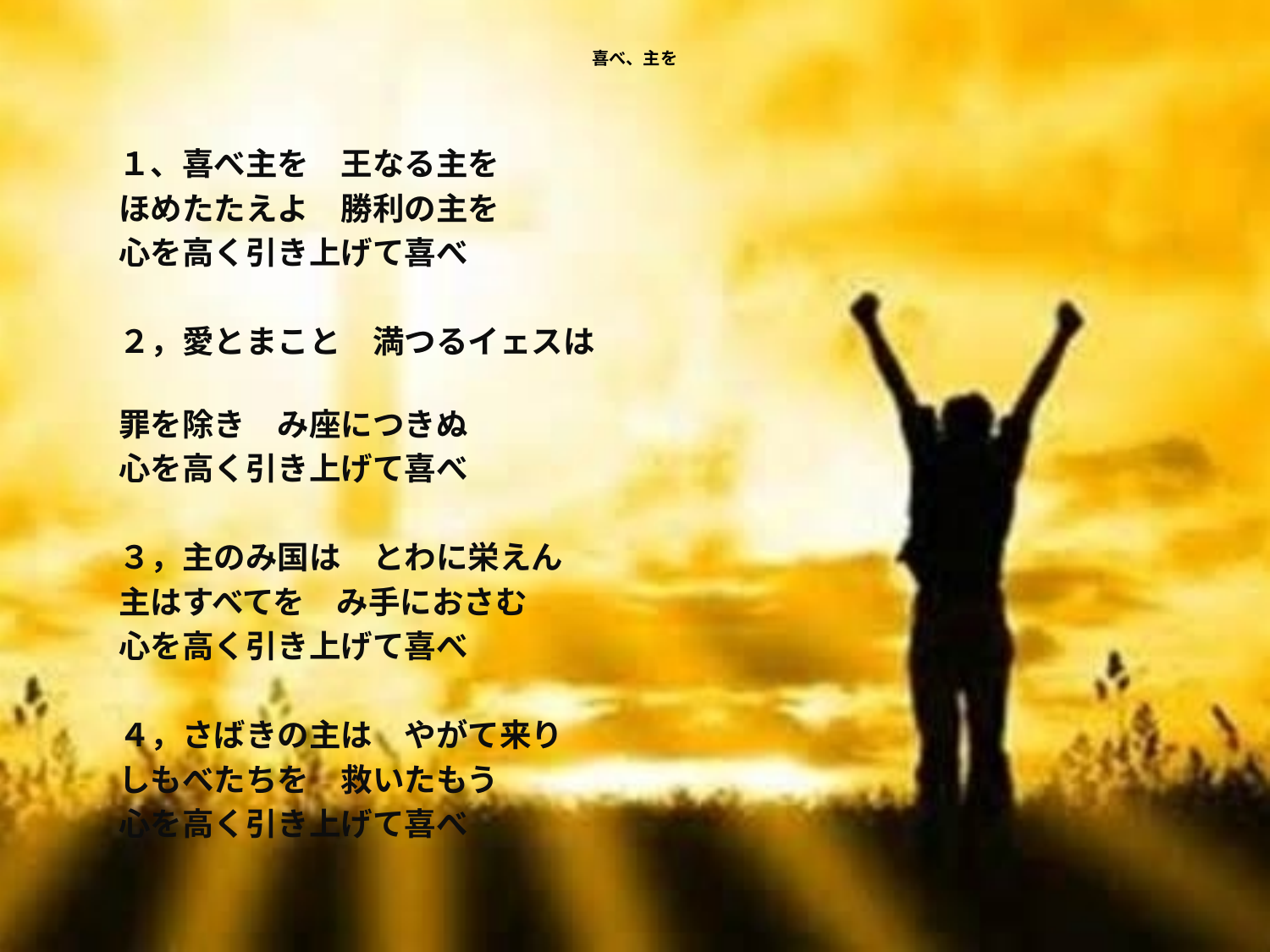

# 喜べ、主を
１、喜べ主を　王なる主を
ほめたたえよ　勝利の主を
心を高く引き上げて喜べ

２，愛とまこと　満つるイェスは
罪を除き　み座につきぬ
心を高く引き上げて喜べ

３，主のみ国は　とわに栄えん
主はすべてを　み手におさむ
心を高く引き上げて喜べ

４，さばきの主は　やがて来り
しもべたちを　救いたもう
心を高く引き上げて喜べ